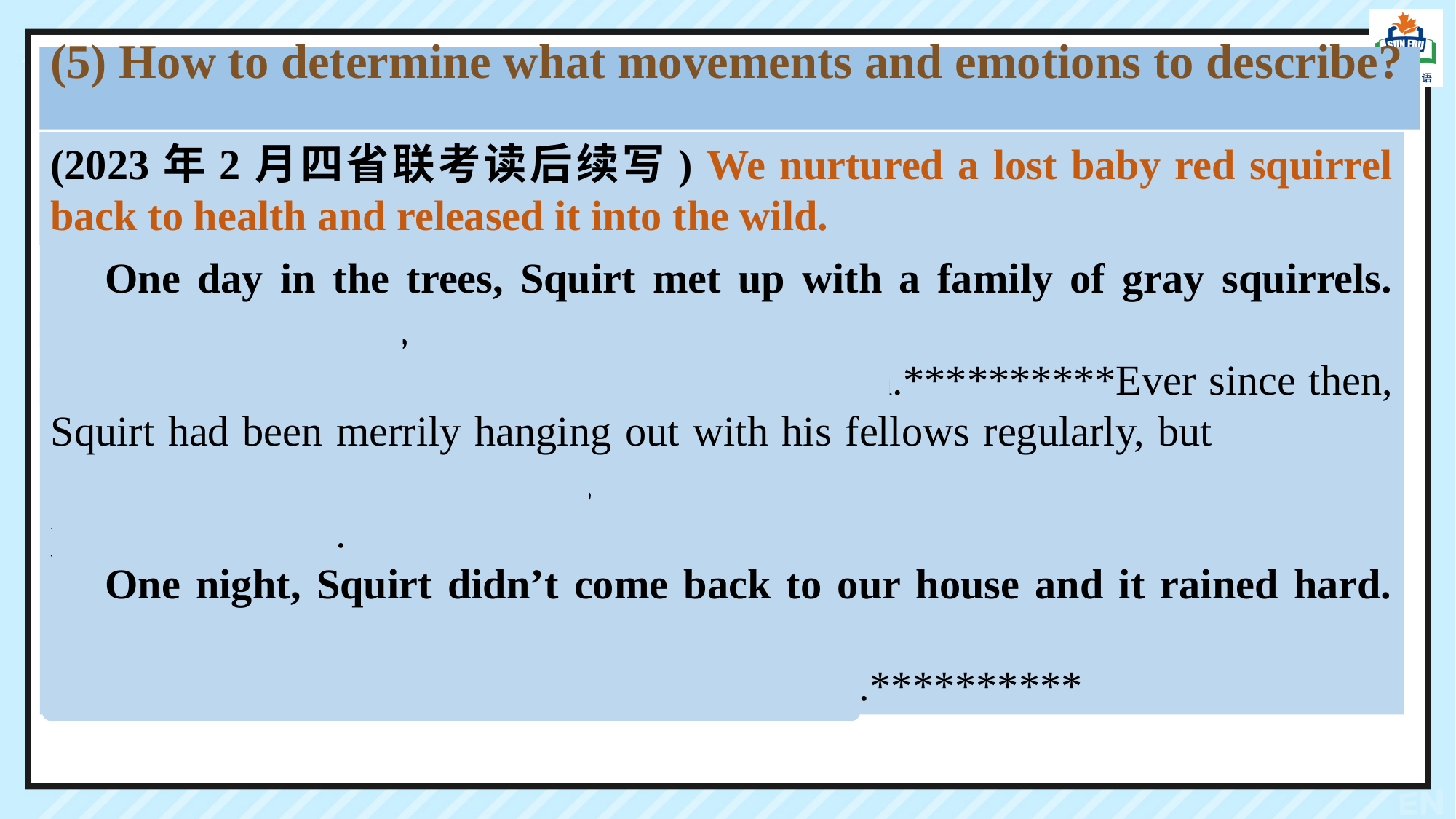

(5) How to determine what movements and emotions to describe?
(2023年2月四省联考读后续写) We nurtured a lost baby red squirrel back to health and released it into the wild.
One day in the trees, Squirt met up with a family of gray squirrels. Hesitant but curious, Squirt took one step forward tentatively, put his nose to them and wagged his tiny red tail back and forth.**********Ever since then, Squirt had been merrily hanging out with his fellows regularly, but still came back to our house every night, which made us filled with a mixed sense of pride and sorrow.
One night, Squirt didn’t come back to our house and it rained hard. Feeling anxious and worried, we swiftly put on our raincoats, took out flashlights, and started to seek for him outdoors.**********